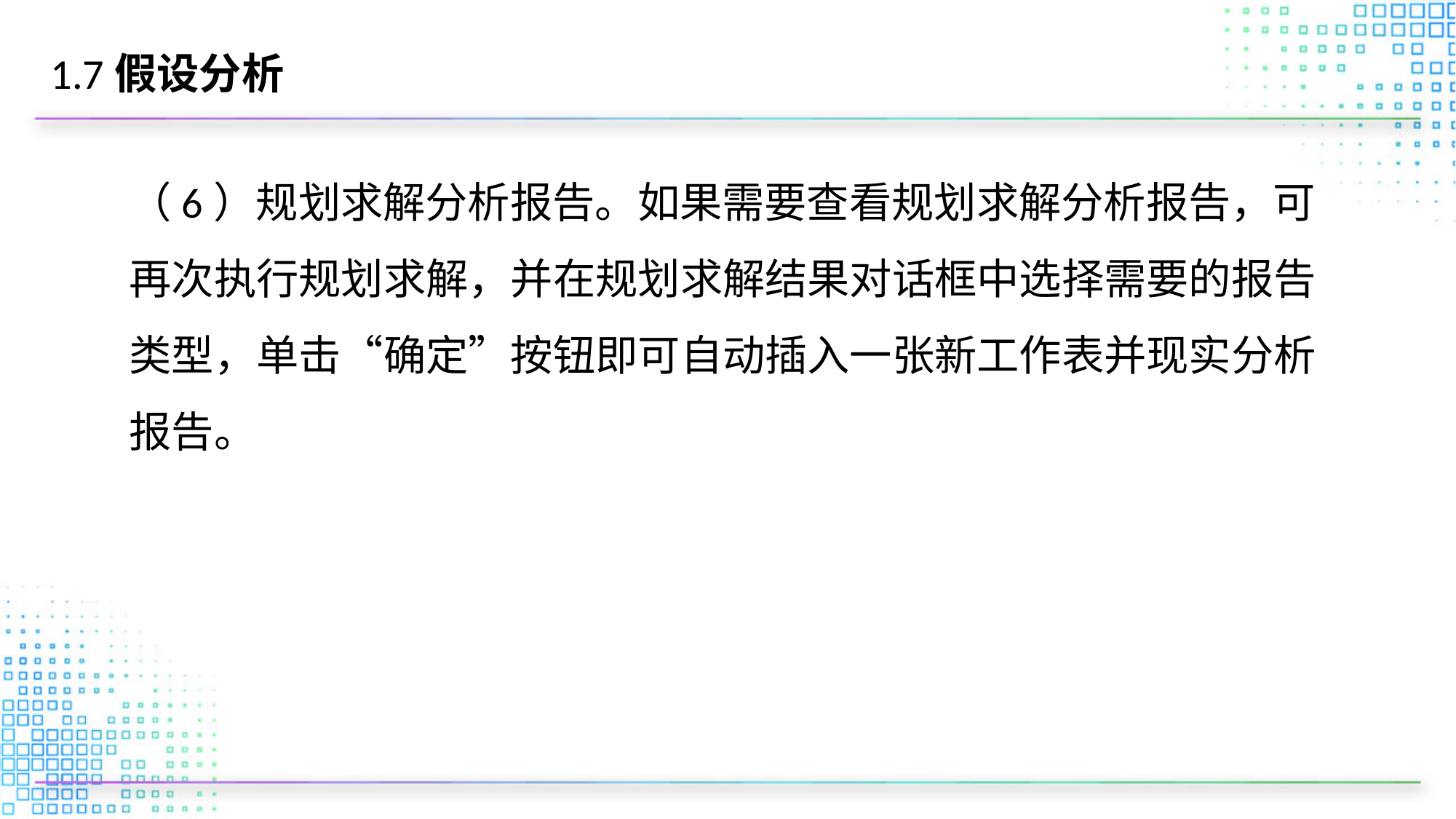

# 1.7假设分析
（6）规划求解分析报告。如果需要查看规划求解分析报告，可再次执行规划求解，并在规划求解结果对话框中选择需要的报告类型，单击“确定”按钮即可自动插入一张新工作表并现实分析报告。